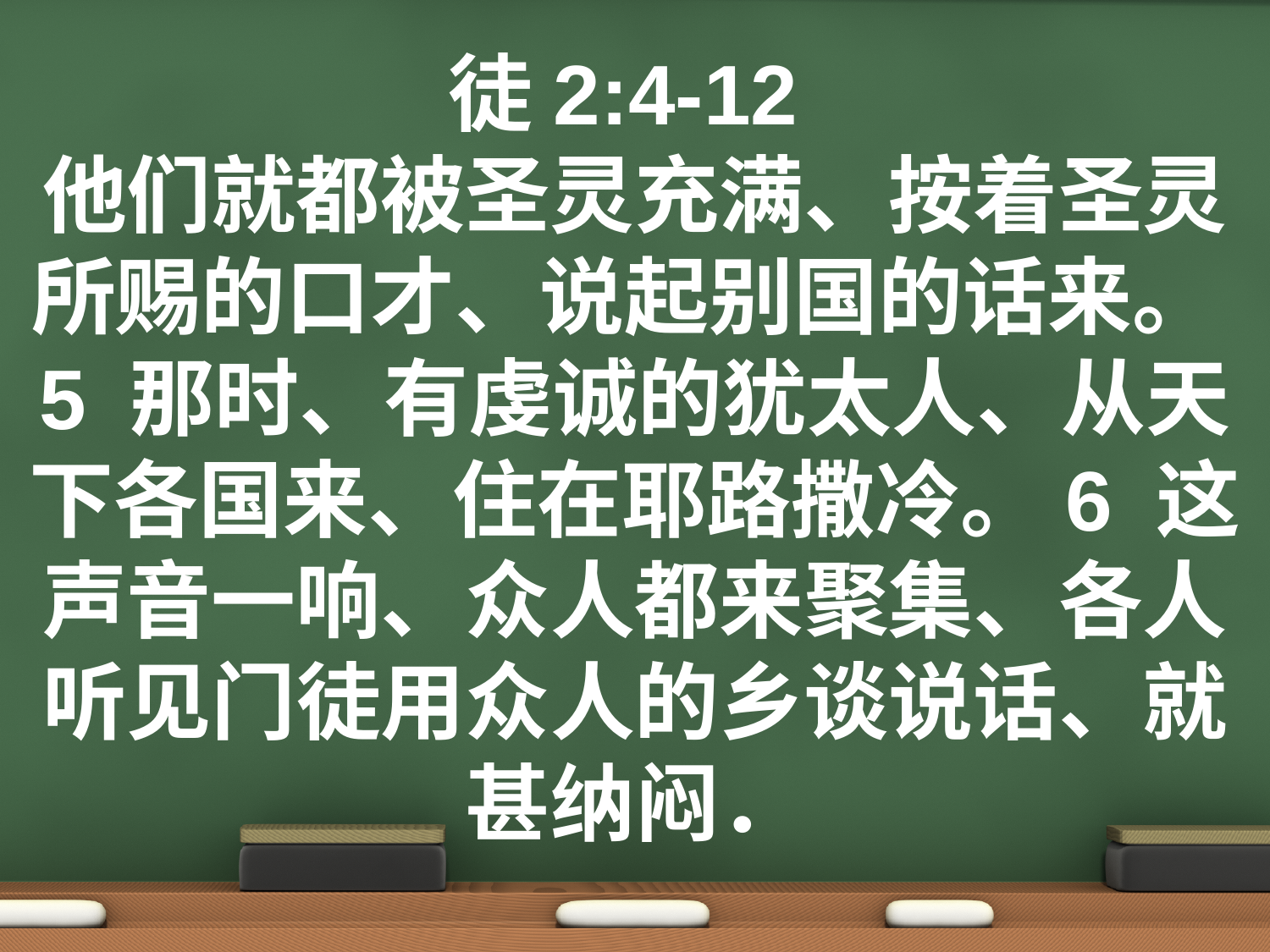

徒2:4-12
他们就都被圣灵充满、按着圣灵所赐的口才、说起别国的话来。5 那时、有虔诚的犹太人、从天下各国来、住在耶路撒冷。6 这声音一响、众人都来聚集、各人听见门徒用众人的乡谈说话、就甚纳闷．